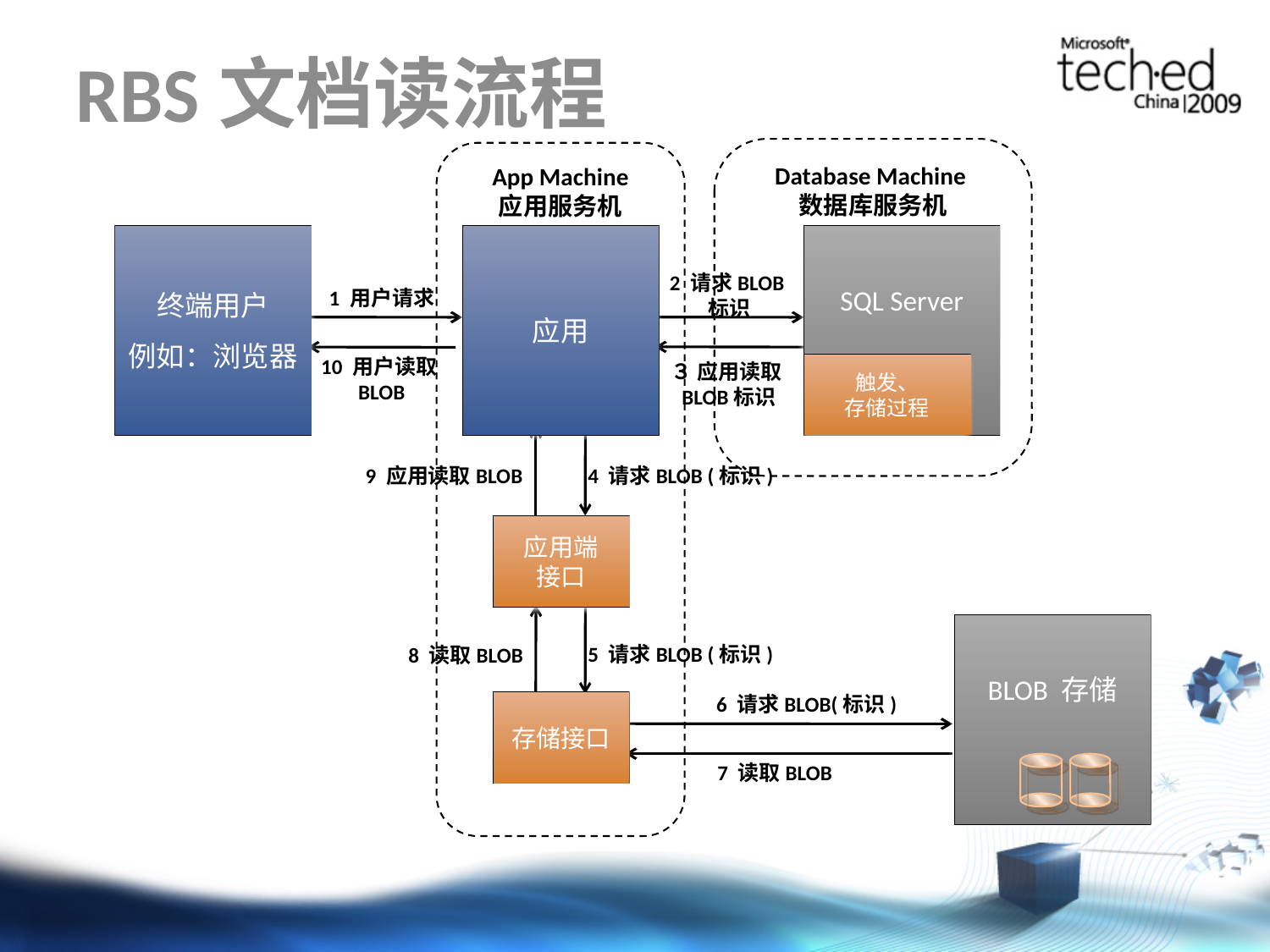

# RBS文档读流程

Database Machine
数据库服务机
App Machine
应用服务机
终端用户
例如：浏览器
应用

SQL Server

2 请求BLOB标识
1 用户请求
10 用户读取BLOB
３ 应用读取BLOB标识
触发、
存储过程
9 应用读取BLOB
4 请求BLOB (标识)
应用端
接口

BLOB 存储

5 请求BLOB (标识)
8 读取BLOB
6 请求BLOB(标识)
存储接口
7 读取BLOB